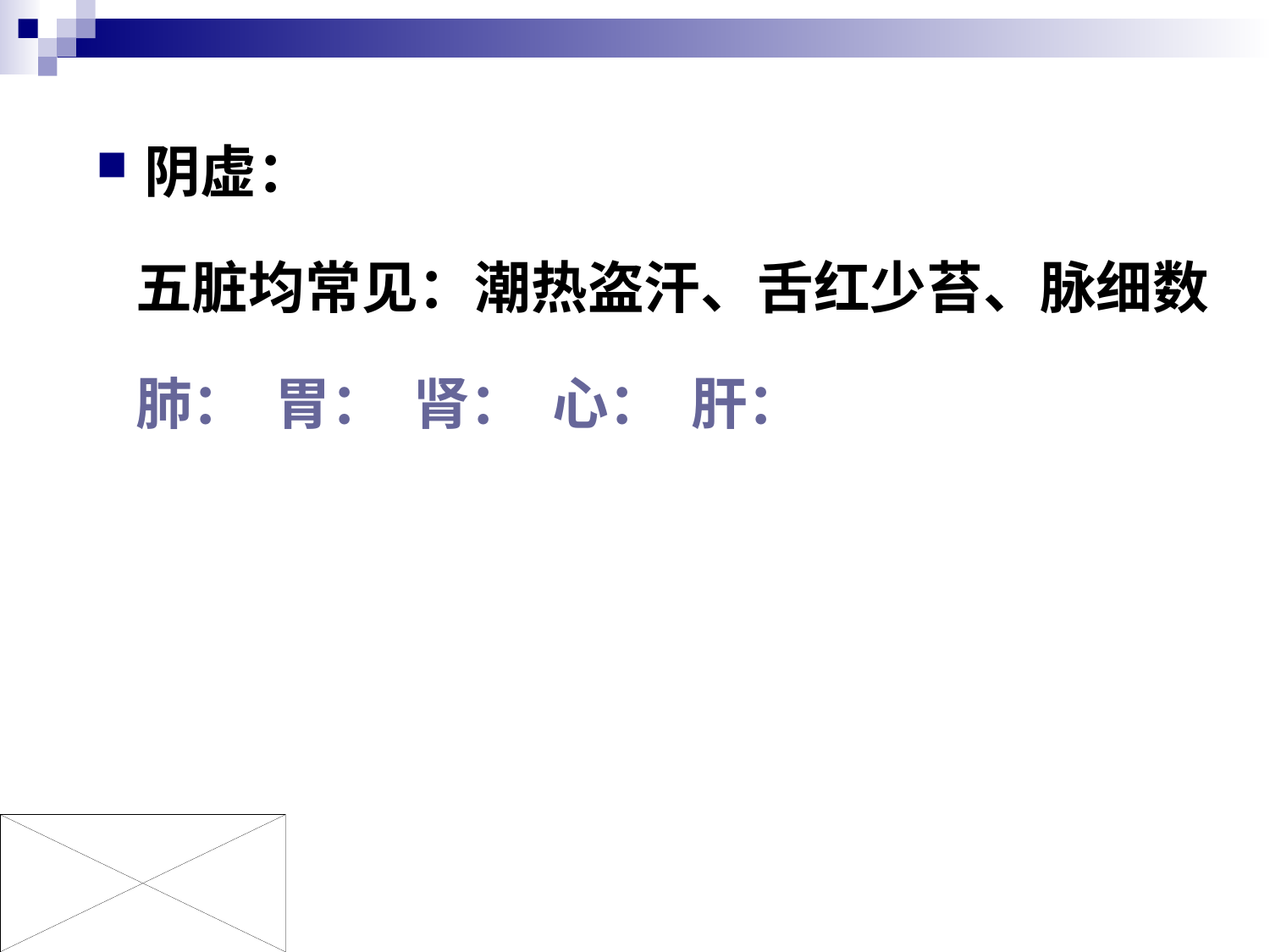

# 阴虚：
  五脏均常见：潮热盗汗、舌红少苔、脉细数
  肺：  胃：  肾：  心：  肝：